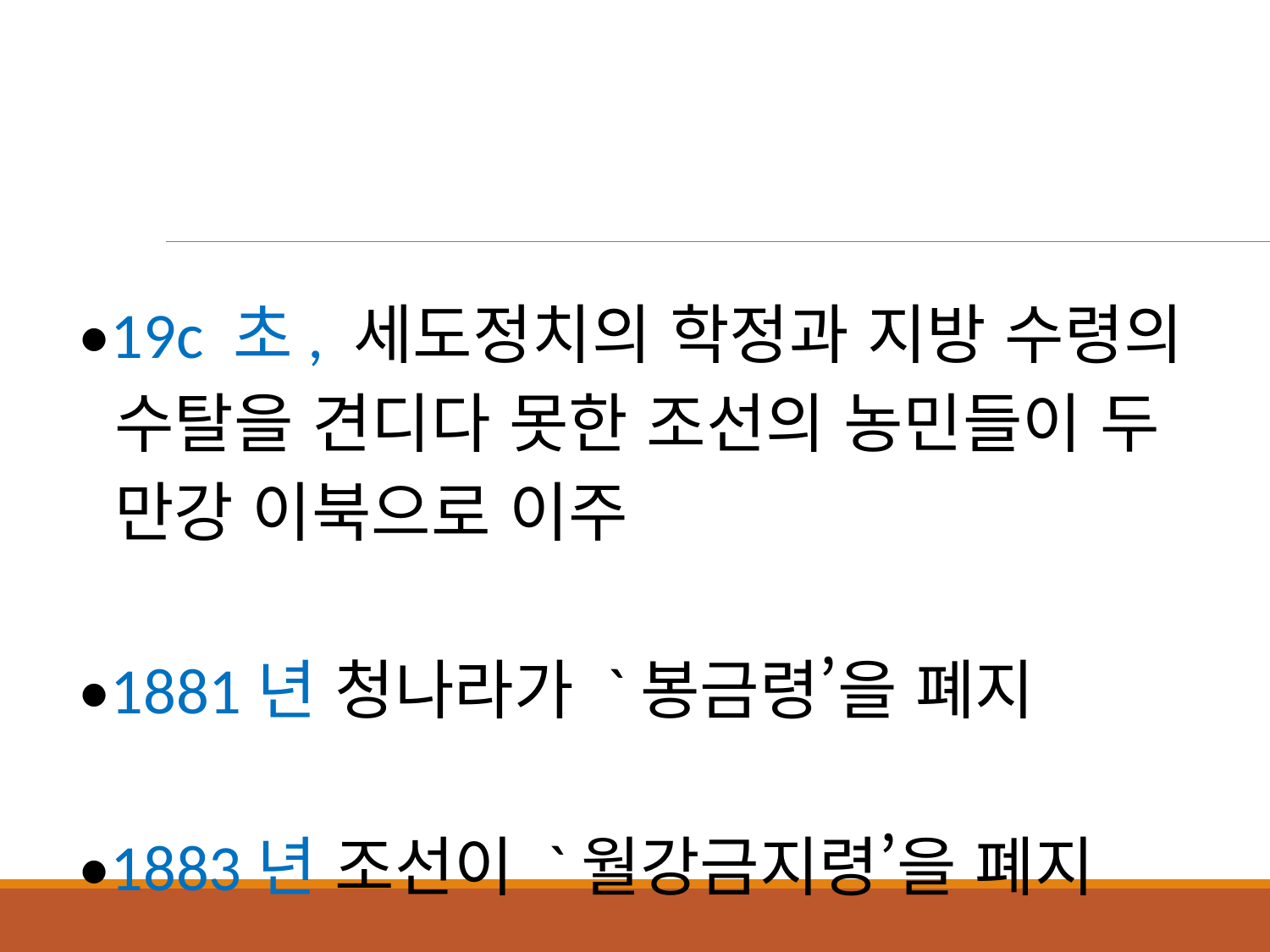

•19c 초, 세도정치의 학정과 지방 수령의
  수탈을 견디다 못한 조선의 농민들이 두
  만강 이북으로 이주

 •1881년 청나라가 `봉금령’을 폐지

 •1883년 조선이 `월강금지령’을 폐지